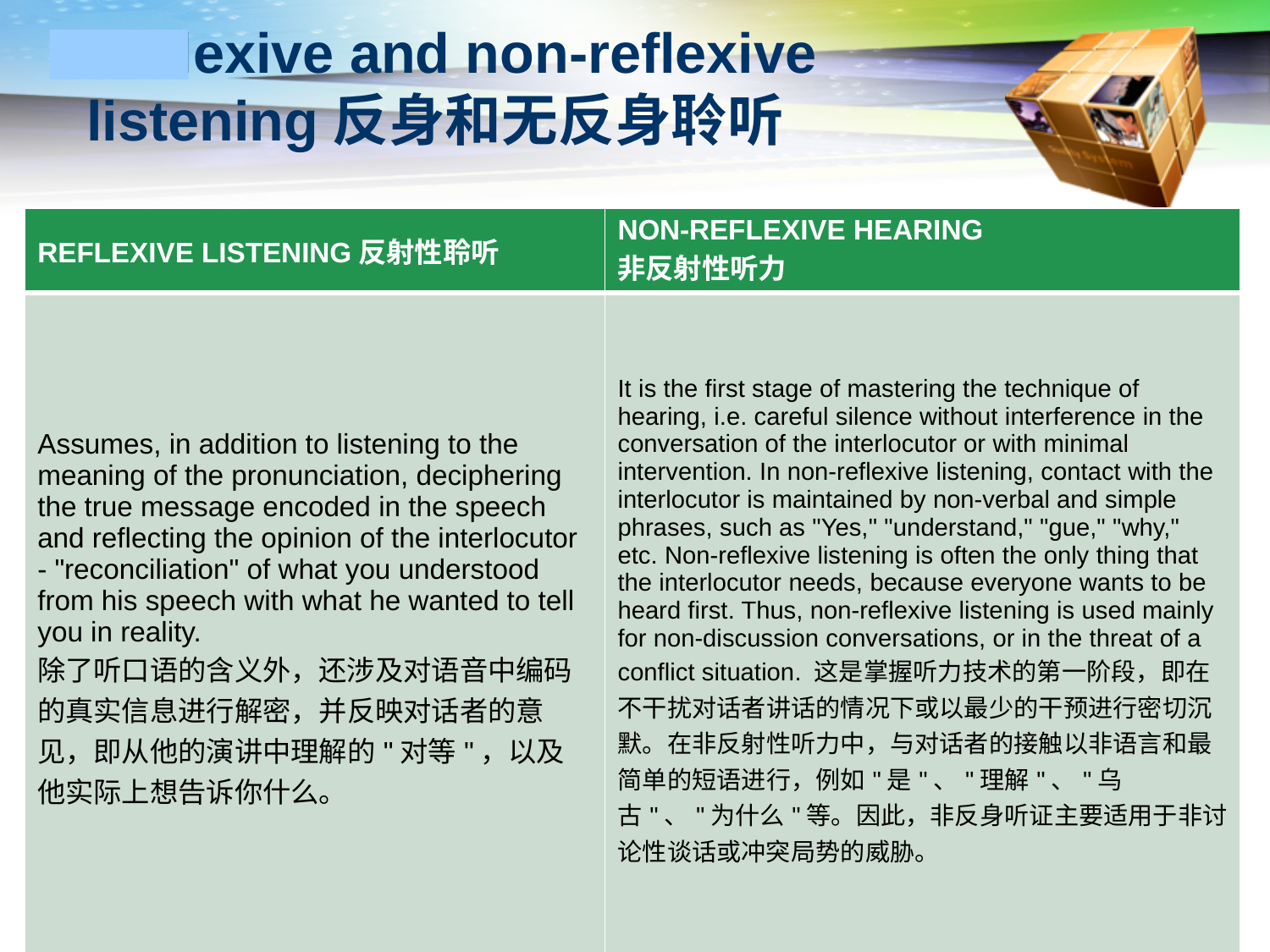

# Reflexive and non-reflexive listening反身和无反身聆听

| REFLEXIVE LISTENING反射性聆听 | NON-REFLEXIVE HEARING 非反射性听力 |
| --- | --- |
| Assumes, in addition to listening to the meaning of the pronunciation, deciphering the true message encoded in the speech and reflecting the opinion of the interlocutor - "reconciliation" of what you understood from his speech with what he wanted to tell you in reality. 除了听口语的含义外，还涉及对语音中编码的真实信息进行解密，并反映对话者的意见，即从他的演讲中理解的"对等"，以及他实际上想告诉你什么。 | It is the first stage of mastering the technique of hearing, i.e. careful silence without interference in the conversation of the interlocutor or with minimal intervention. In non-reflexive listening, contact with the interlocutor is maintained by non-verbal and simple phrases, such as "Yes," "understand," "gue," "why," etc. Non-reflexive listening is often the only thing that the interlocutor needs, because everyone wants to be heard first. Thus, non-reflexive listening is used mainly for non-discussion conversations, or in the threat of a conflict situation. 这是掌握听力技术的第一阶段，即在不干扰对话者讲话的情况下或以最少的干预进行密切沉默。在非反射性听力中，与对话者的接触以非语言和最简单的短语进行，例如"是"、"理解"、"乌古"、"为什么"等。因此，非反身听证主要适用于非讨论性谈话或冲突局势的威胁。 |